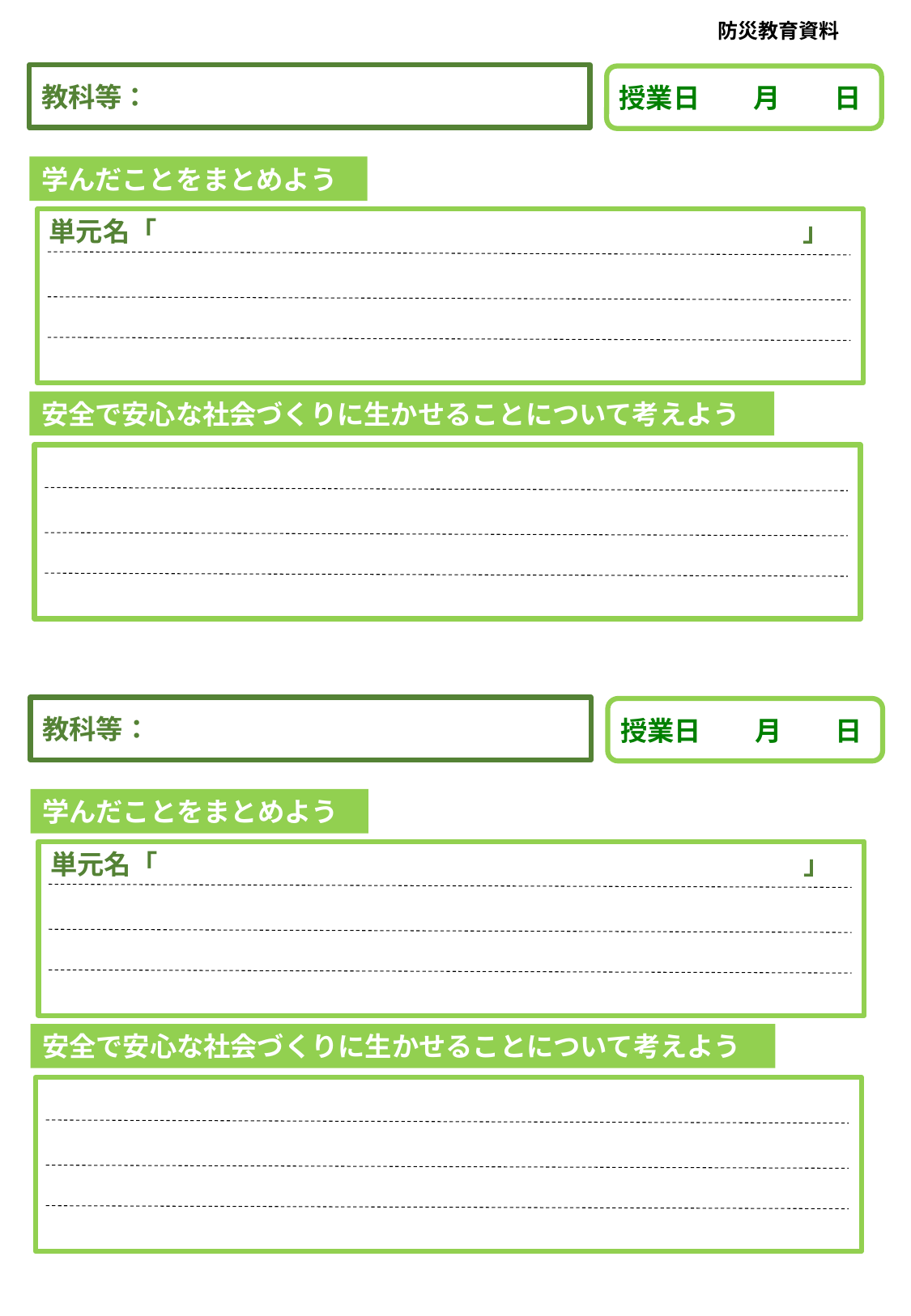

防災教育資料

教科等：
授業日　　月　　日
学んだことをまとめよう
単元名「　　　　　　　　　　　　　　　　　　　　　　　　」

安全で安心な社会づくりに生かせることについて考えよう

教科等：
授業日　　月　　日
学んだことをまとめよう
単元名「　　　　　　　　　　　　　　　　　　　　　　　　」

安全で安心な社会づくりに生かせることについて考えよう